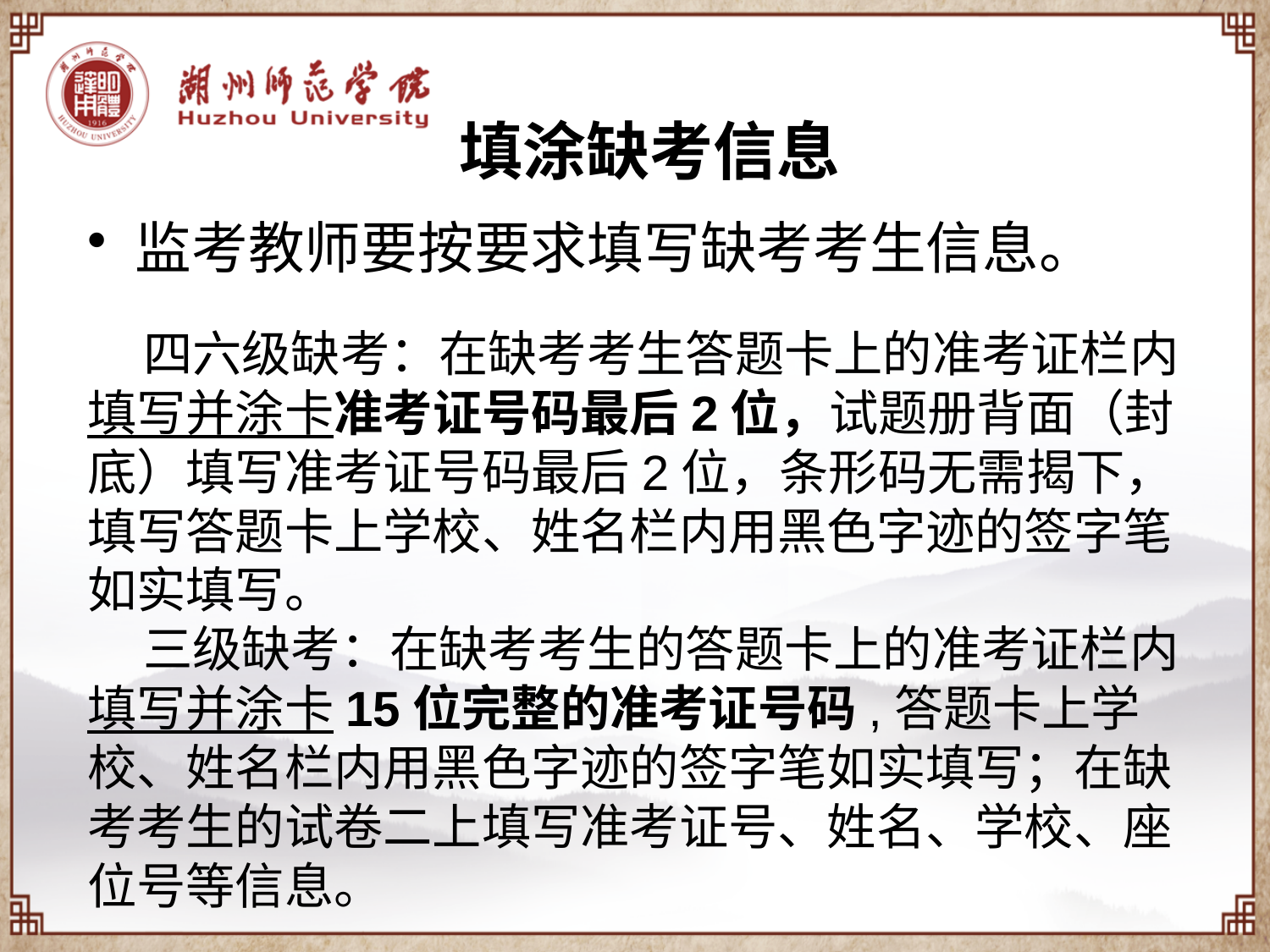

填涂缺考信息
监考教师要按要求填写缺考考生信息。
    四六级缺考：在缺考考生答题卡上的准考证栏内填写并涂卡准考证号码最后2位，试题册背面（封底）填写准考证号码最后2位，条形码无需揭下，填写答题卡上学校、姓名栏内用黑色字迹的签字笔如实填写。
    三级缺考：在缺考考生的答题卡上的准考证栏内填写并涂卡15位完整的准考证号码,答题卡上学校、姓名栏内用黑色字迹的签字笔如实填写；在缺考考生的试卷二上填写准考证号、姓名、学校、座位号等信息。